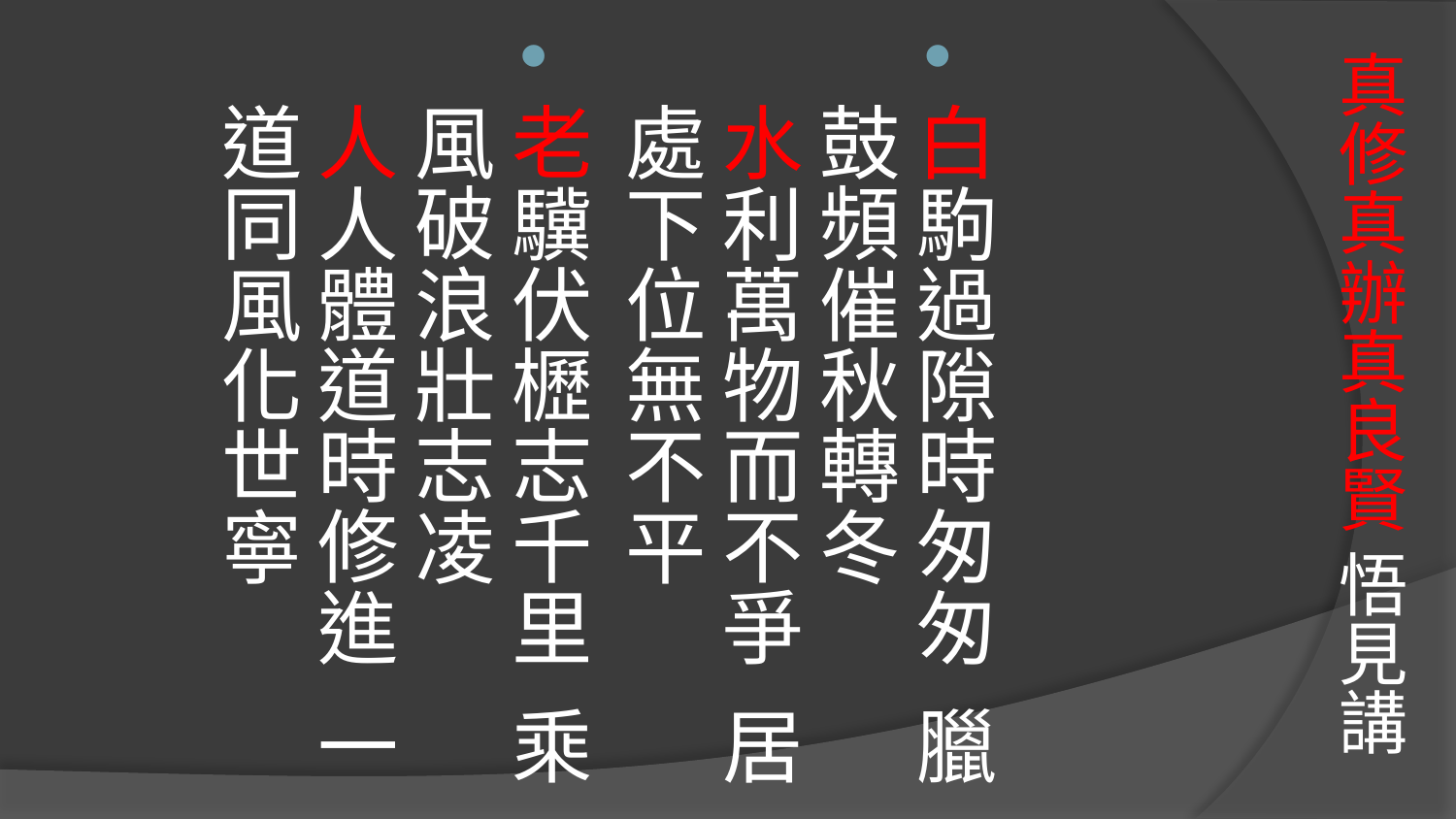

# 真修真辦真良賢 悟見講
白駒過隙時匆匆  臘鼓頻催秋轉冬
水利萬物而不爭  居處下位無不平
老驥伏櫪志千里  乘風破浪壯志凌
人人體道時修進  一道同風化世寧